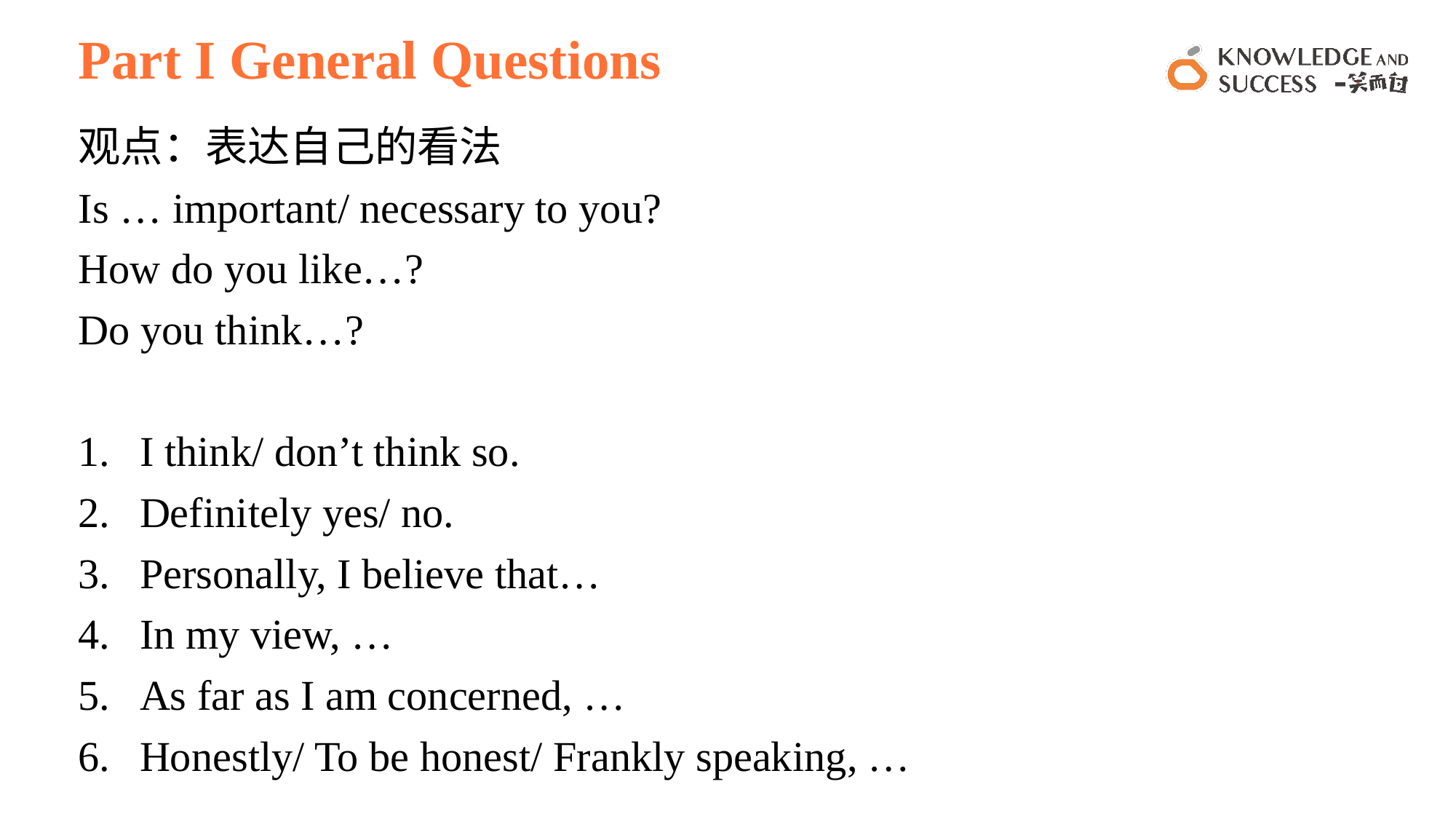

# Part I General Questions
观点：表达自己的看法
Is … important/ necessary to you?
How do you like…?
Do you think…?

I think/ don’t think so.
Definitely yes/ no.
Personally, I believe that…
In my view, …
As far as I am concerned, …
Honestly/ To be honest/ Frankly speaking, …